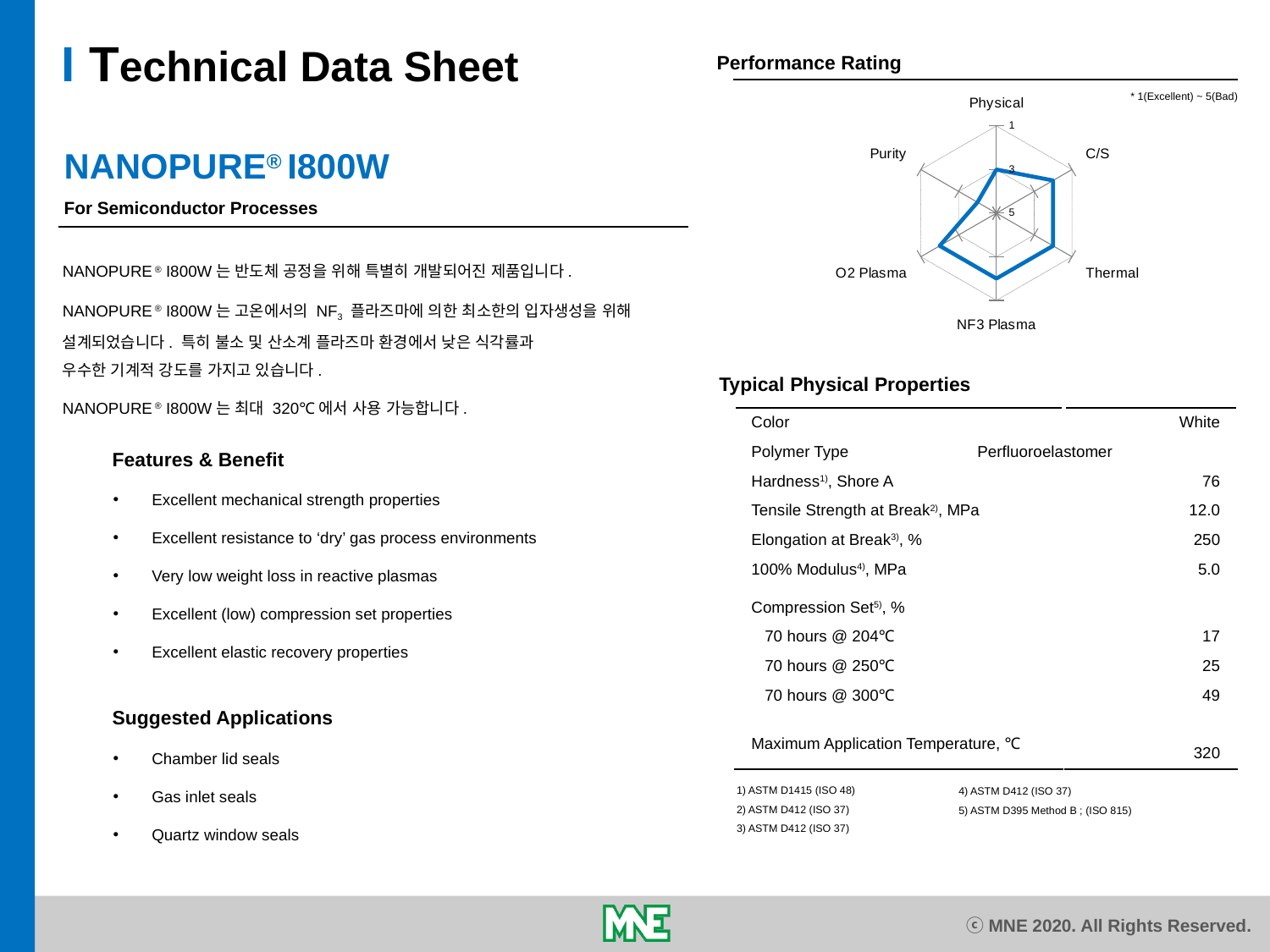

I Technical Data Sheet
Performance Rating
* 1(Excellent) ~ 5(Bad)

### Chart

| Category | I800W |
|---|---|
| Physical | 3.0 |
| C/S | 2.0 |
| Thermal | 2.0 |
| NF3 Plasma | 2.0 |
| O2 Plasma | 2.0 |
| Purity | 4.0 |
NANOPURE® I800W
For Semiconductor Processes
NANOPURE ® I800W는 반도체 공정을 위해 특별히 개발되어진 제품입니다.

NANOPURE ® I800W는 고온에서의 NF3 플라즈마에 의한 최소한의 입자생성을 위해
설계되었습니다. 특히 불소 및 산소계 플라즈마 환경에서 낮은 식각률과
우수한 기계적 강도를 가지고 있습니다.

NANOPURE ® I800W는 최대 320℃에서 사용 가능합니다.
Typical Physical Properties
| Color | White |
| --- | --- |
| Polymer Type Perfluoroelastomer |  |
| Hardness1), Shore A | 76 |
| Tensile Strength at Break2), MPa | 12.0 |
| Elongation at Break3), % | 250 |
| 100% Modulus4), MPa | 5.0 |
| Compression Set5), % |  |
| 70 hours @ 204℃ | 17 |
| 70 hours @ 250℃ | 25 |
| 70 hours @ 300℃ | 49 |
| Maximum Application Temperature, ℃ | 320 |
Features & Benefit
  Excellent mechanical strength properties

  Excellent resistance to ‘dry’ gas process environments

  Very low weight loss in reactive plasmas

  Excellent (low) compression set properties

  Excellent elastic recovery properties
Suggested Applications
  Chamber lid seals

  Gas inlet seals

  Quartz window seals

1) ASTM D1415 (ISO 48)
2) ASTM D412 (ISO 37)
3) ASTM D412 (ISO 37)
4) ASTM D412 (ISO 37)
5) ASTM D395 Method B ; (ISO 815)